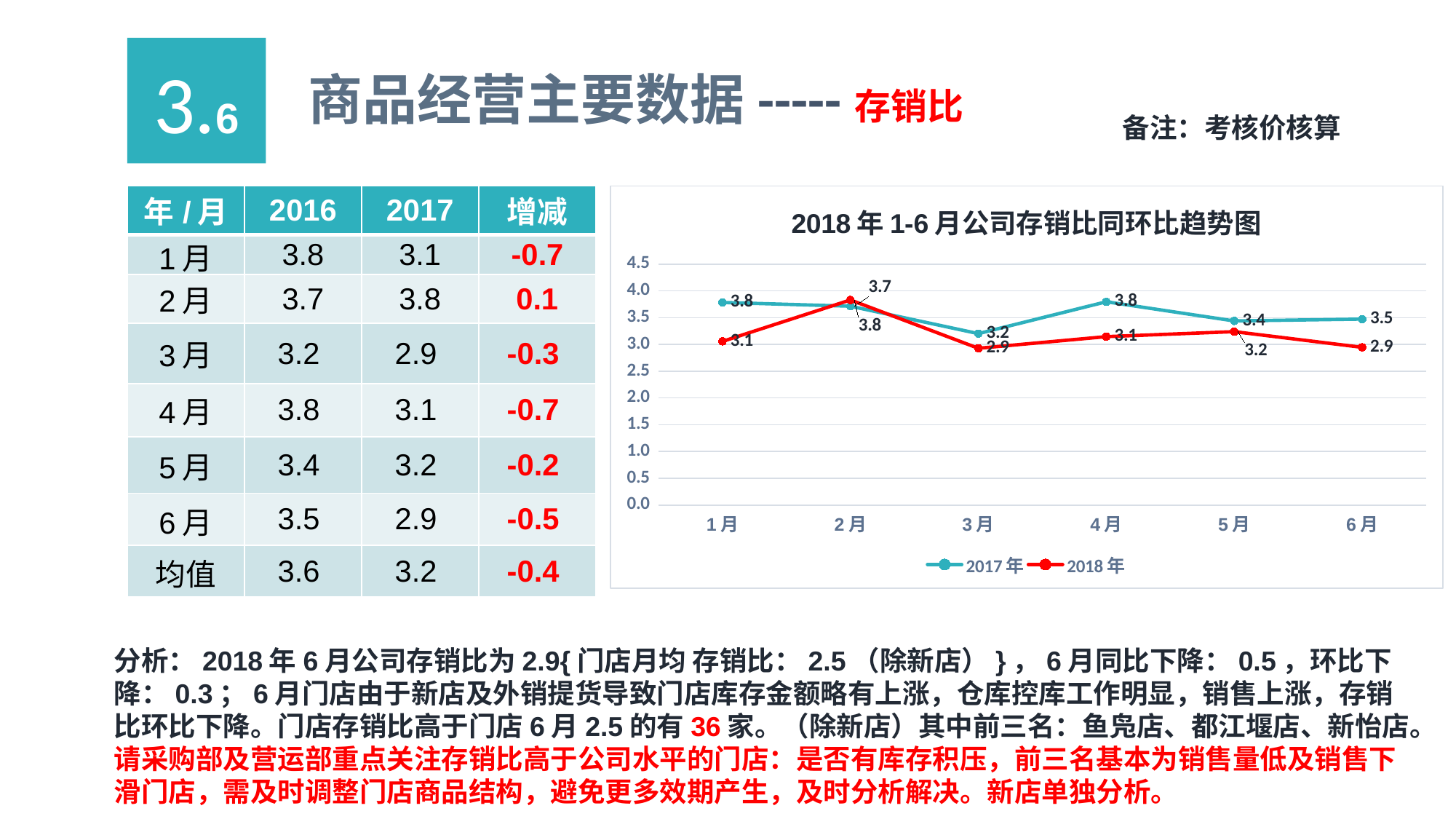

3.6
商品经营主要数据-----存销比
备注：考核价核算
| 年/月 | 2016 | 2017 | 增减 |
| --- | --- | --- | --- |
| 1月 | 3.8 | 3.1 | -0.7 |
| 2月 | 3.7 | 3.8 | 0.1 |
| 3月 | 3.2 | 2.9 | -0.3 |
| 4月 | 3.8 | 3.1 | -0.7 |
| 5月 | 3.4 | 3.2 | -0.2 |
| 6月 | 3.5 | 2.9 | -0.5 |
| 均值 | 3.6 | 3.2 | -0.4 |

### Chart: 2018年1-6月公司存销比同环比趋势图

| Category | 2017年 | 2018年 |
|---|---|---|
| 1月 | 3.78345250255363 | 3.05633410025797 |
| 2月 | 3.71341902313625 | 3.82968349016253 |
| 3月 | 3.20138651146867 | 2.92747927979423 |
| 4月 | 3.79555638536221 | 3.14470938897168 |
| 5月 | 3.43791631084543 | 3.23764230077891 |
| 6月 | 3.47238542890717 | 2.94508459743291 |
分析：2018年6月公司存销比为2.9{门店月均 存销比：2.5（除新店）}，6月同比下降：0.5，环比下降：0.3；6月门店由于新店及外销提货导致门店库存金额略有上涨，仓库控库工作明显，销售上涨，存销比环比下降。门店存销比高于门店6月2.5的有36家。（除新店）其中前三名：鱼凫店、都江堰店、新怡店。请采购部及营运部重点关注存销比高于公司水平的门店：是否有库存积压，前三名基本为销售量低及销售下滑门店，需及时调整门店商品结构，避免更多效期产生，及时分析解决。新店单独分析。